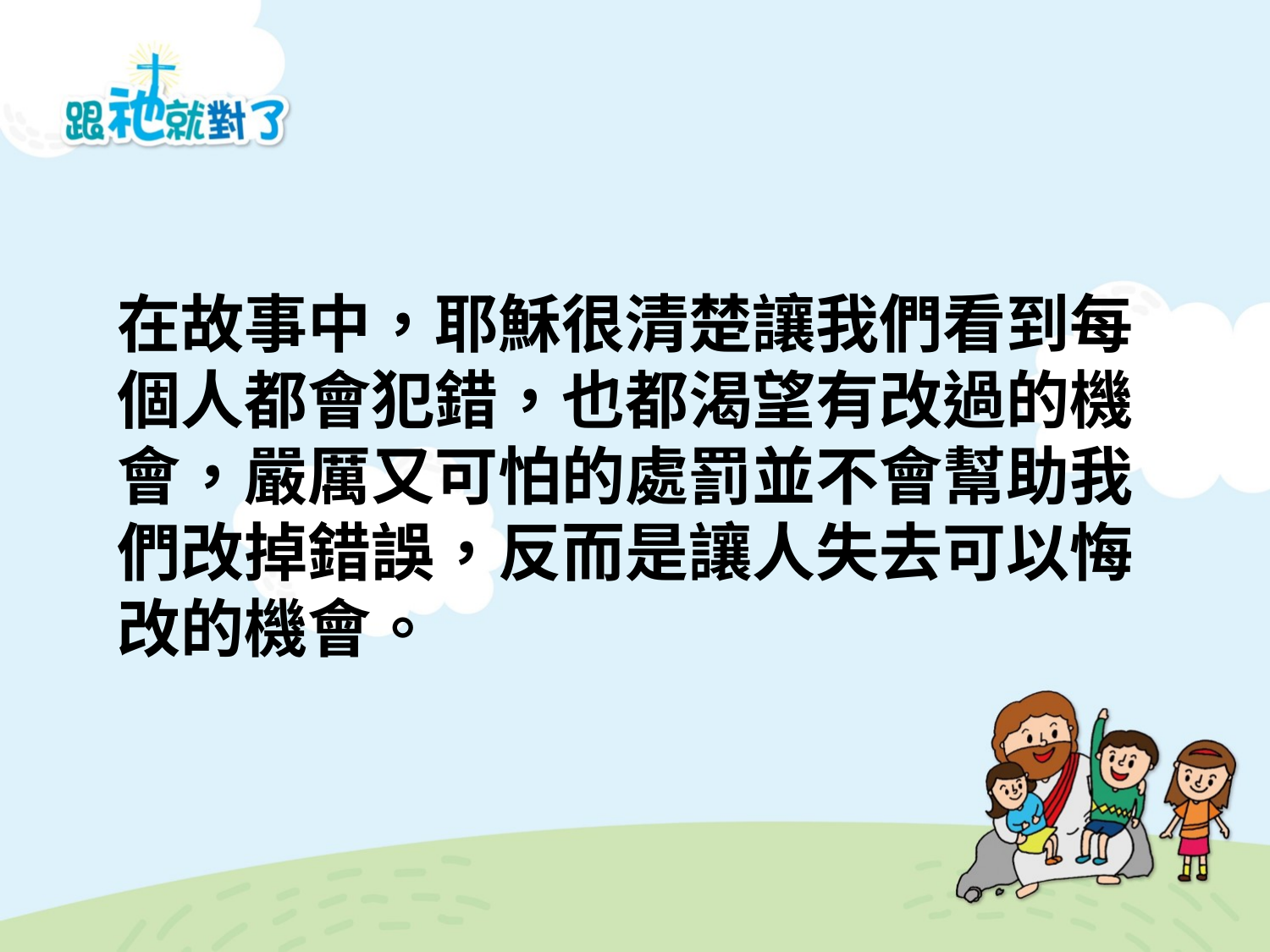

在故事中，耶穌很清楚讓我們看到每個人都會犯錯，也都渴望有改過的機會，嚴厲又可怕的處罰並不會幫助我們改掉錯誤，反而是讓人失去可以悔改的機會。